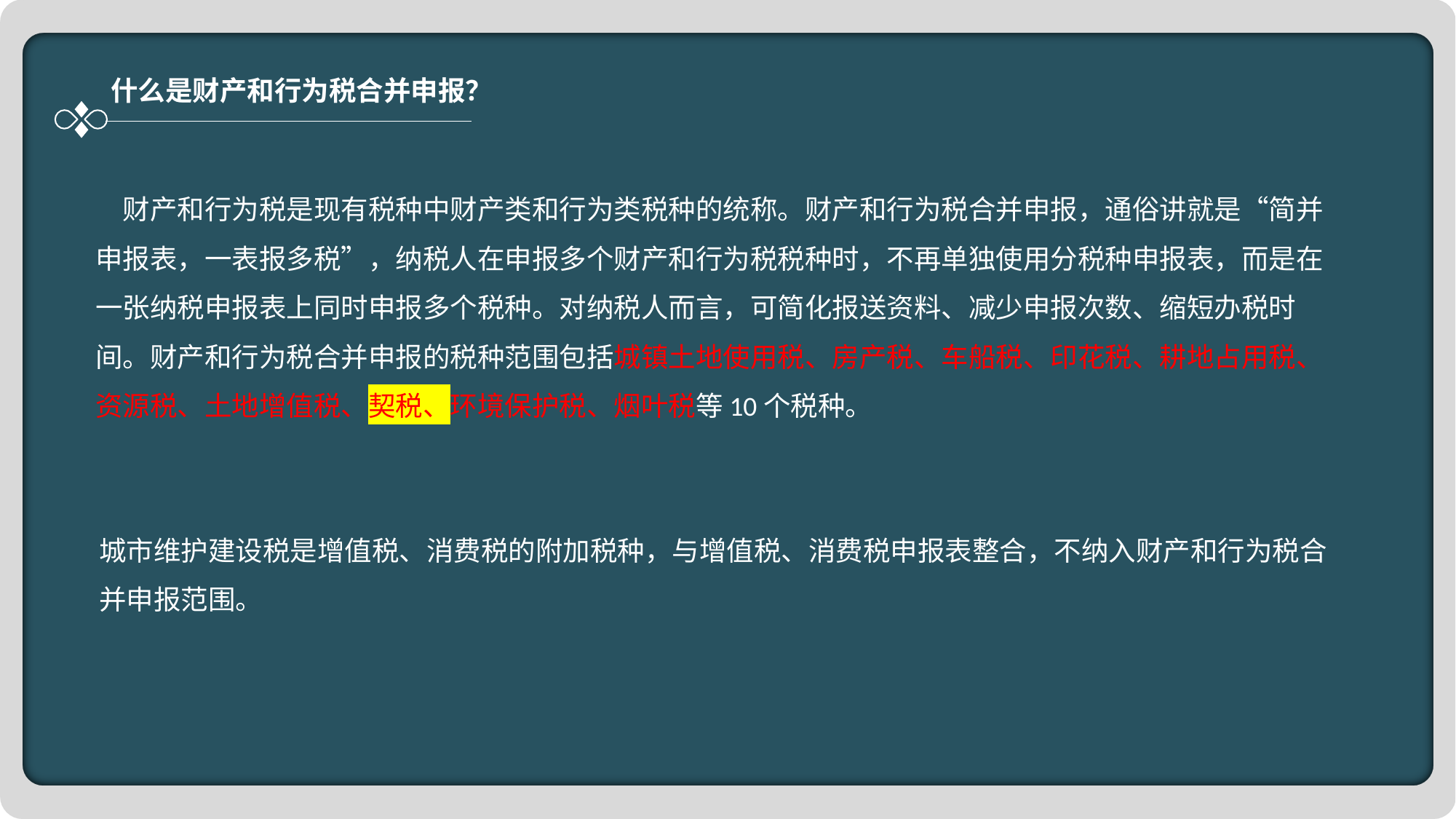

什么是财产和行为税合并申报？

　财产和行为税是现有税种中财产类和行为类税种的统称。财产和行为税合并申报，通俗讲就是“简并申报表，一表报多税”，纳税人在申报多个财产和行为税税种时，不再单独使用分税种申报表，而是在一张纳税申报表上同时申报多个税种。对纳税人而言，可简化报送资料、减少申报次数、缩短办税时间。财产和行为税合并申报的税种范围包括城镇土地使用税、房产税、车船税、印花税、耕地占用税、资源税、土地增值税、契税、环境保护税、烟叶税等10个税种。
城市维护建设税是增值税、消费税的附加税种，与增值税、消费税申报表整合，不纳入财产和行为税合并申报范围。